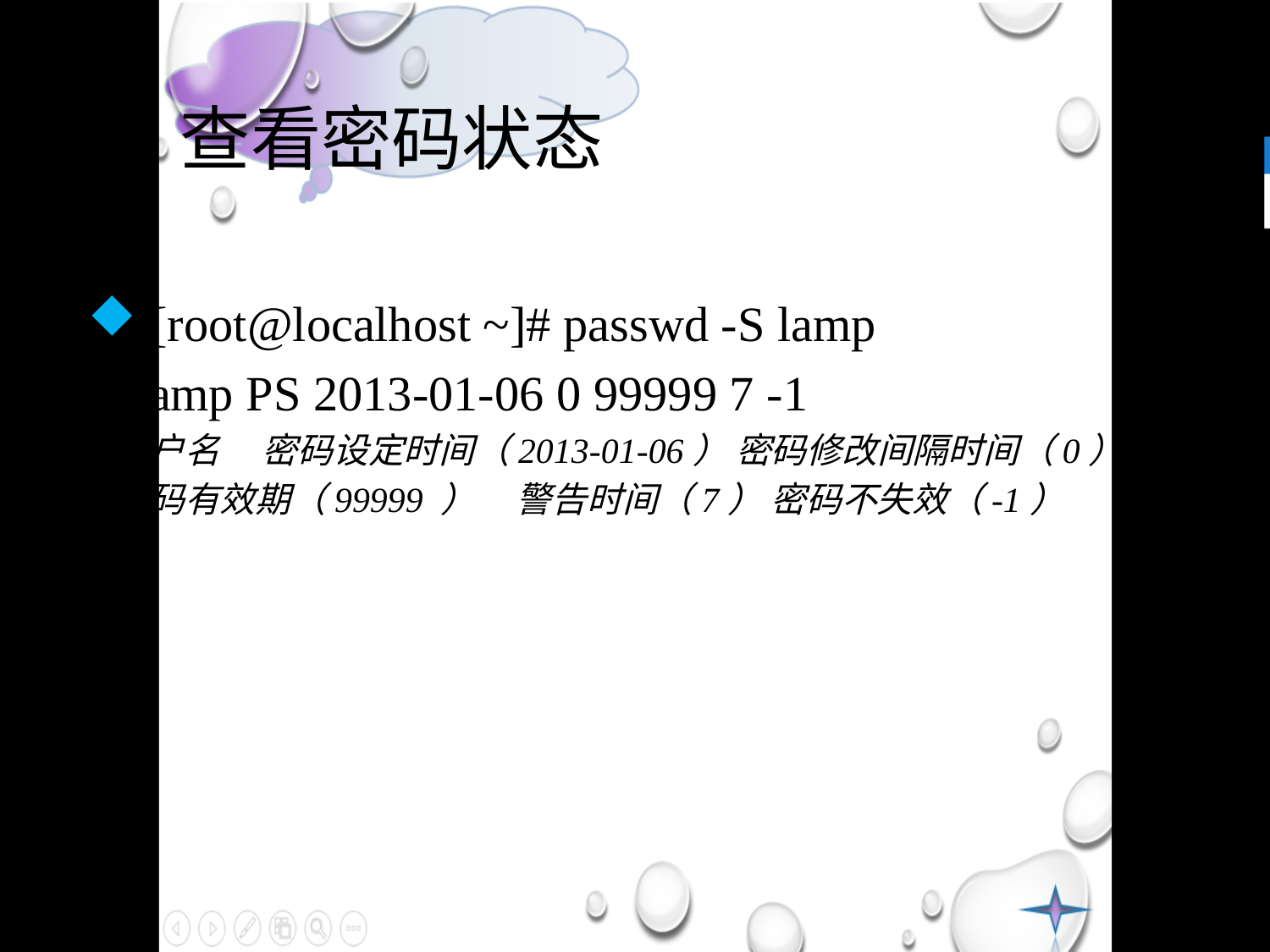

# 2、查看密码状态
[root@localhost ~]# passwd -S lamp
	lamp PS 2013-01-06 0 99999 7 -1
#用户名	密码设定时间（2013-01-06） 密码修改间隔时间（0）
#密码有效期（99999 ）	警告时间（7） 密码不失效（-1）